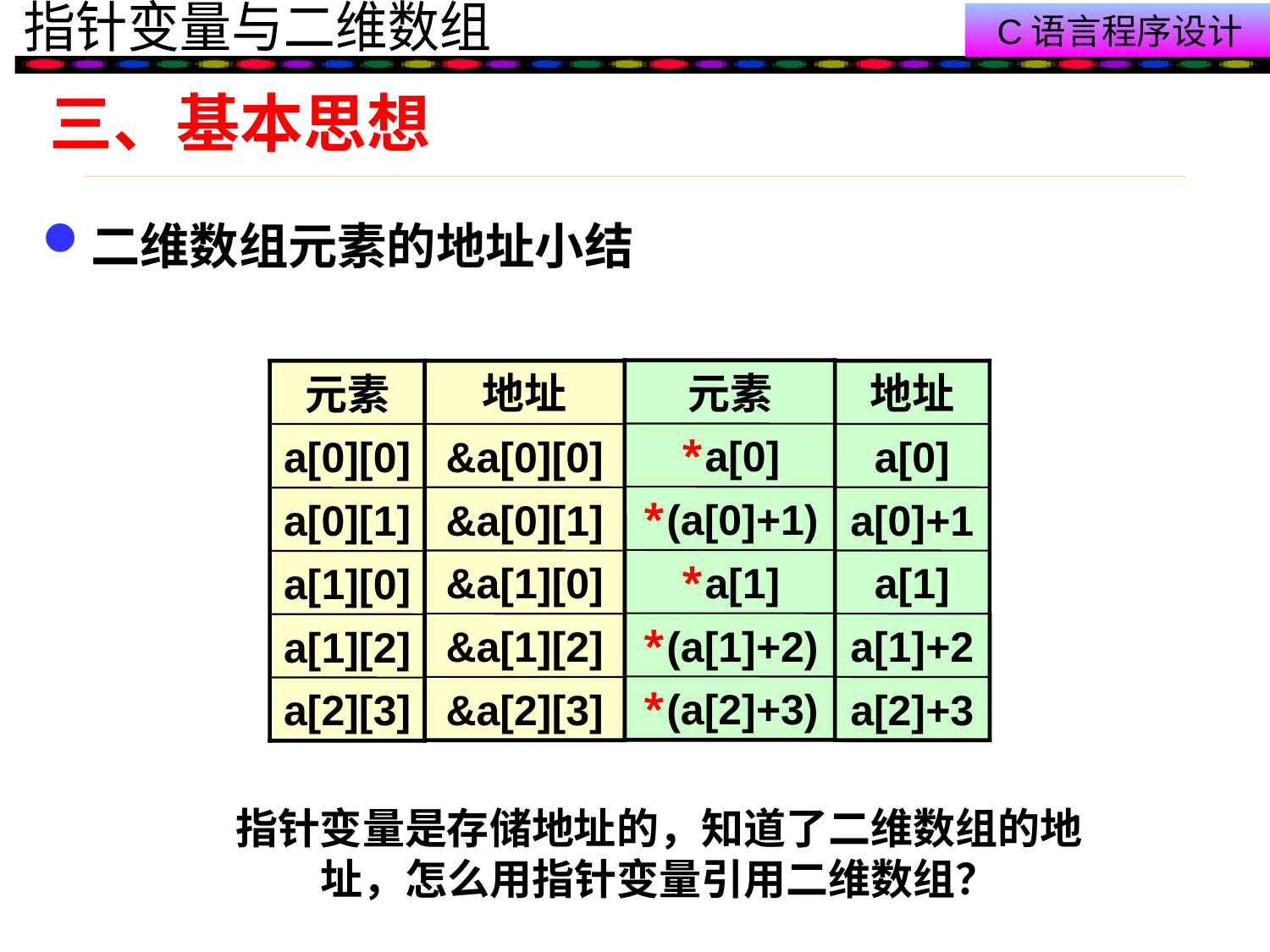

# 三、基本思想
二维数组元素的地址小结
元素

地址

*a[0]

a[0]

*(a[0]+1)

a[0]+1

*a[1]

a[1]

*(a[1]+2)

a[1]+2

*(a[2]+3)

a[2]+3

地址

元素

&a[0][0]

a[0][0]
&a[0][1]

a[0][1]

&a[1][0]

a[1][0]

&a[1][2]

a[1][2]

&a[2][3]

a[2][3]

指针变量是存储地址的，知道了二维数组的地址，怎么用指针变量引用二维数组？